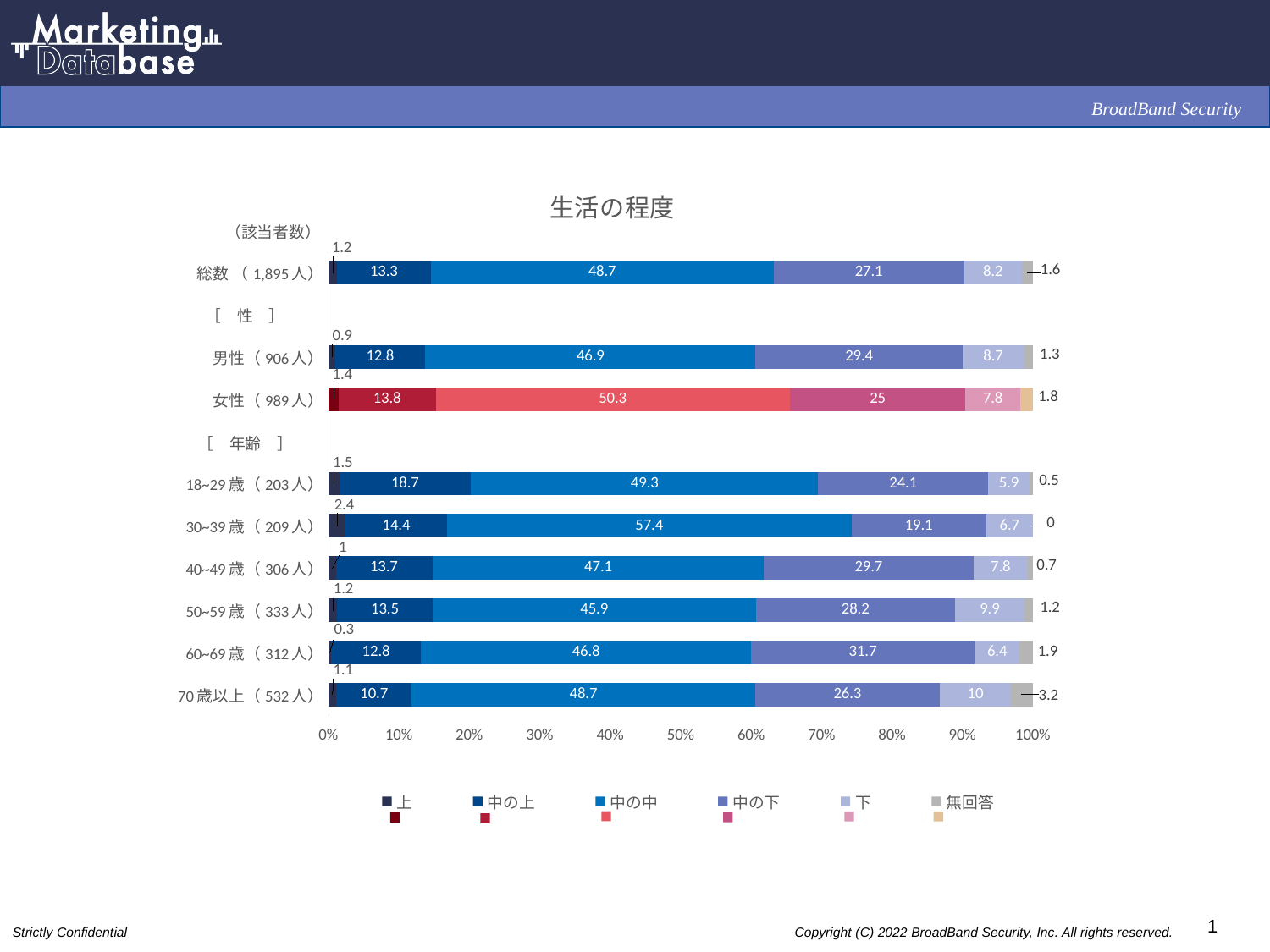

### Chart: 生活の程度

| Category | 上 | 中の上 | 中の中 | 中の下 | 下 | 無回答 |
|---|---|---|---|---|---|---|
| 総数 （1,895人） | 1.2 | 13.3 | 48.7 | 27.1 | 8.2 | 1.6 |
|  | None | None | None | None | None | None |
| 男性（906人） | 0.9 | 12.8 | 46.9 | 29.4 | 8.7 | 1.3 |
| 女性（989人） | 1.4 | 13.8 | 50.3 | 25.0 | 7.8 | 1.8 |
|  | None | None | None | None | None | None |
| 18~29歳（203人） | 1.5 | 18.7 | 49.3 | 24.1 | 5.9 | 0.5 |
| 30~39歳（209人） | 2.4 | 14.4 | 57.4 | 19.1 | 6.7 | 0.0 |
| 40~49歳（306人） | 1.0 | 13.7 | 47.1 | 29.7 | 7.8 | 0.7 |
| 50~59歳（333人） | 1.2 | 13.5 | 45.9 | 28.2 | 9.9 | 1.2 |
| 60~69歳（312人） | 0.3 | 12.8 | 46.8 | 31.7 | 6.4 | 1.9 |
| 70歳以上（532人） | 1.1 | 10.7 | 48.7 | 26.3 | 10.0 | 3.2 |